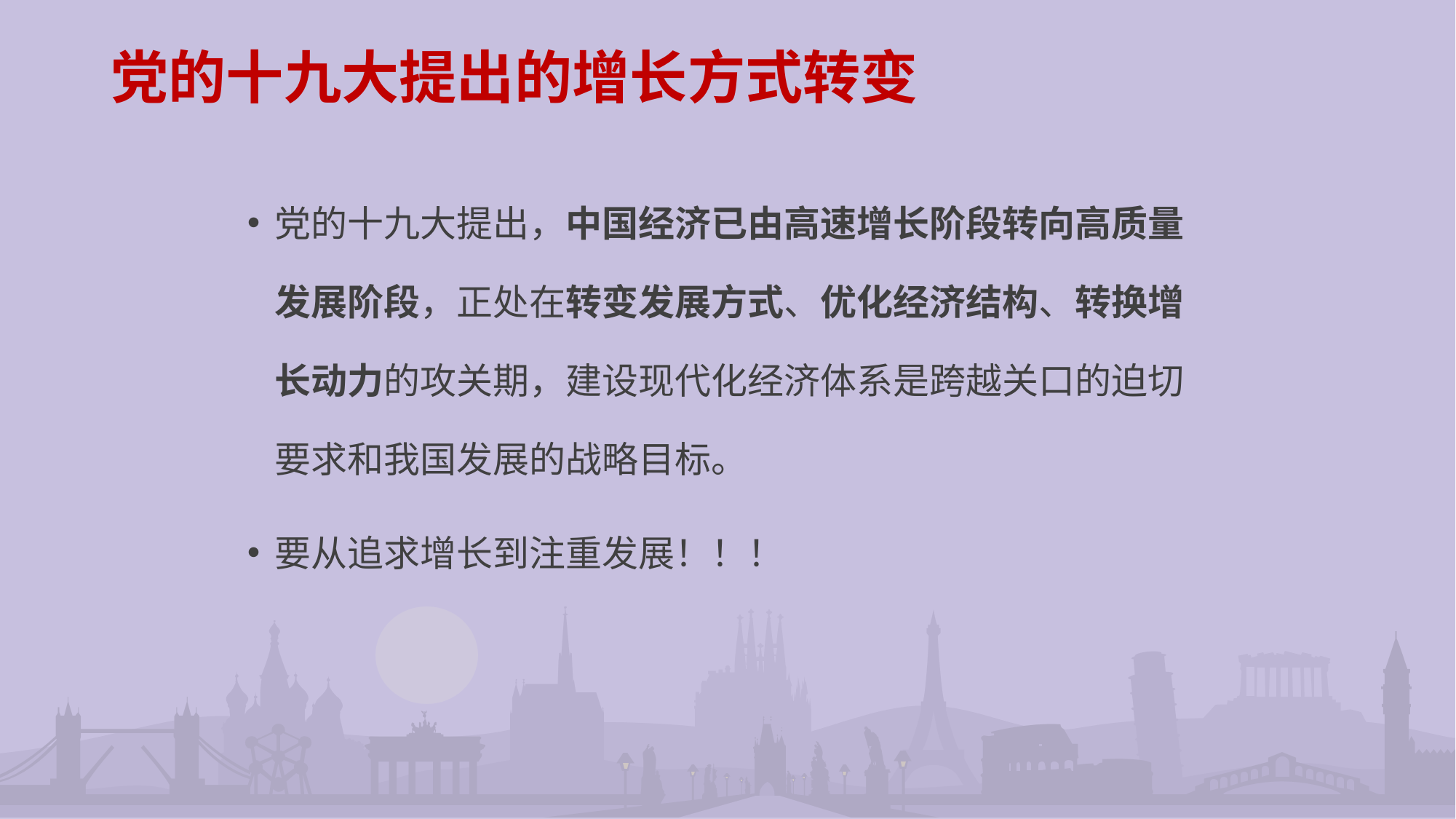

# 党的十九大提出的增长方式转变
党的十九大提出，中国经济已由高速增长阶段转向高质量发展阶段，正处在转变发展方式、优化经济结构、转换增长动力的攻关期，建设现代化经济体系是跨越关口的迫切要求和我国发展的战略目标。
要从追求增长到注重发展！！！